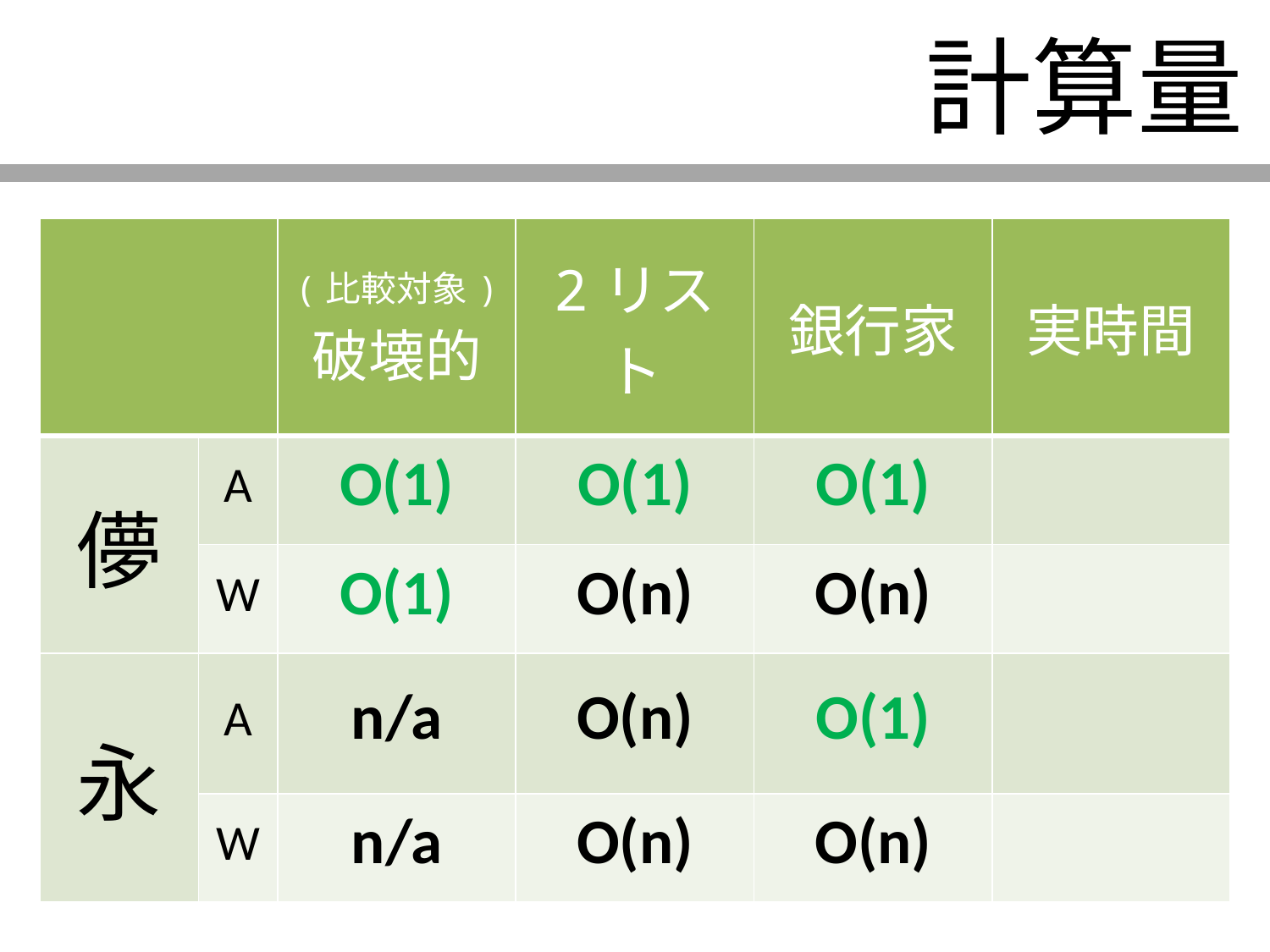

# 計算量
|  |  | (比較対象) 破壊的 | 2リスト | 銀行家 | 実時間 |
| --- | --- | --- | --- | --- | --- |
| 儚 | A | O(1) | O(1) | O(1) |  |
|  | W | O(1) | O(n) | O(n) |  |
| 永 | A | n/a | O(n) | O(1) |  |
|  | W | n/a | O(n) | O(n) |  |